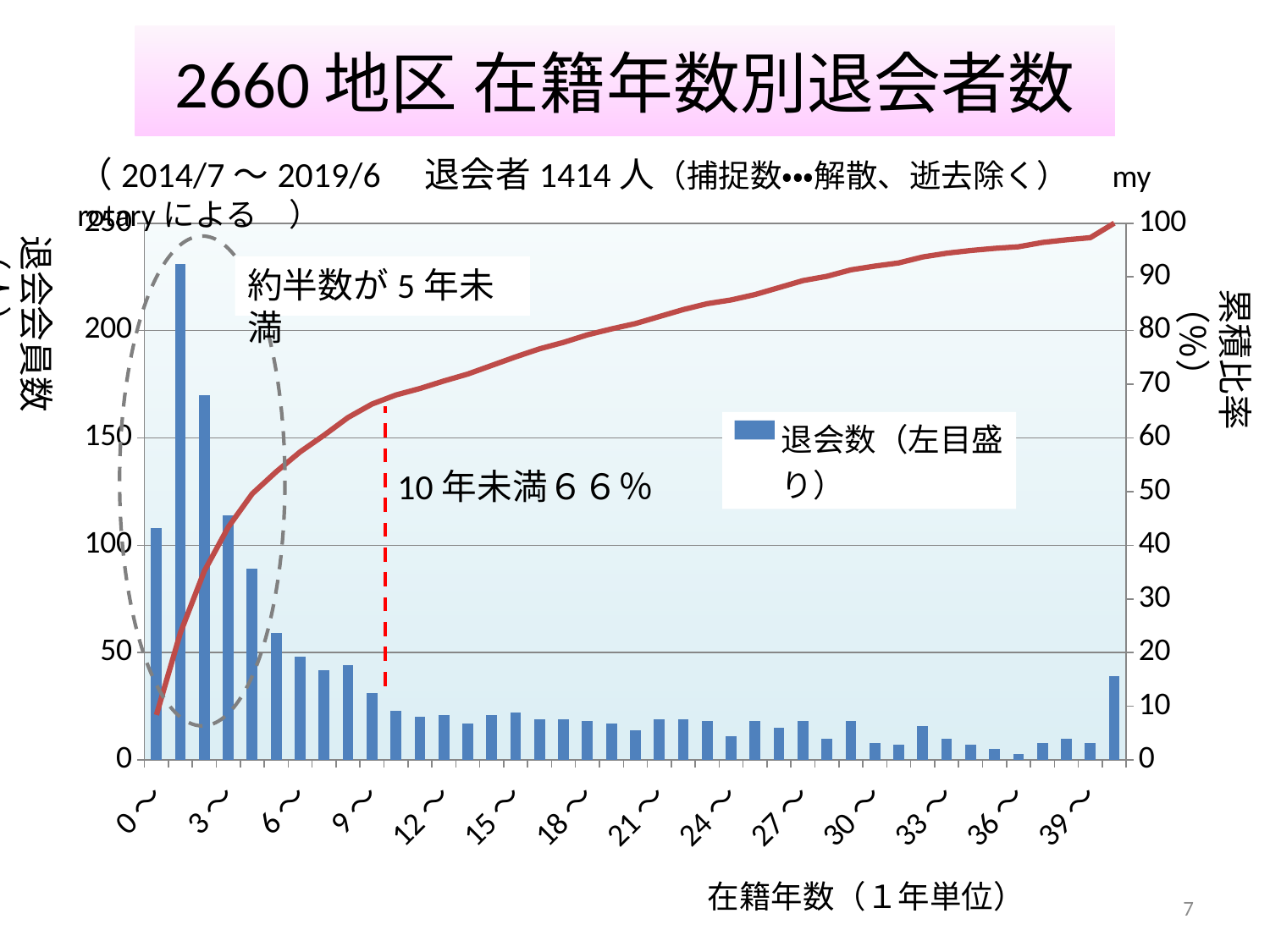

# 2660地区 在籍年数別退会者数
（2014/7～2019/6　退会者1414人（捕捉数・・・解散、逝去除く）　my  rotaryによる　）

### Chart

| Category | 退会数（左目盛り） | 累積％（右目盛り） |
|---|---|---|
| 0～ | 108.0 | 8.4 |
| 1～ | 231.0 | 23.7 |
| 2～ | 170.0 | 35.2 |
| 3～ | 114.0 | 43.4 |
| 4～ | 89.0 | 49.6 |
| 5～ | 59.0 | 53.7 |
| 6～ | 48.0 | 57.4 |
| 7～ | 42.0 | 60.5 |
| 8～ | 44.0 | 63.8 |
| 9～ | 31.0 | 66.3 |
| 10～ | 23.0 | 68.0 |
| 11～ | 20.0 | 69.2 |
| 12～ | 21.0 | 70.6 |
| 13～ | 17.0 | 71.9 |
| 14～ | 21.0 | 73.5 |
| 15～ | 22.0 | 75.1 |
| 16～ | 19.0 | 76.6 |
| 17～ | 19.0 | 77.8 |
| 18～ | 18.0 | 79.2 |
| 19～ | 17.0 | 80.3 |
| 20～ | 14.0 | 81.3 |
| 21～ | 19.0 | 82.6 |
| 22～ | 19.0 | 83.9 |
| 23～ | 18.0 | 85.0 |
| 24～ | 11.0 | 85.7 |
| 25～ | 18.0 | 86.7 |
| 26～ | 15.0 | 88.0 |
| 27～ | 18.0 | 89.3 |
| 28～ | 10.0 | 90.1 |
| 29～ | 18.0 | 91.3 |
| 30～ | 8.0 | 92.0 |
| 31～ | 7.0 | 92.6 |
| 32～ | 16.0 | 93.7 |
| 33～ | 10.0 | 94.4 |
| 34～ | 7.0 | 94.9 |
| 35～ | 5.0 | 95.3 |
| 36～ | 3.0 | 95.6 |
| 37～ | 8.0 | 96.4 |
| 38～ | 10.0 | 96.9 |
| 39～ | 8.0 | 97.3 |
| 40～ | 39.0 | 100.0 |
退会会員数（人）

約半数が5年未満
累積比率（％）
10年未満６６％
在籍年数（１年単位）
7